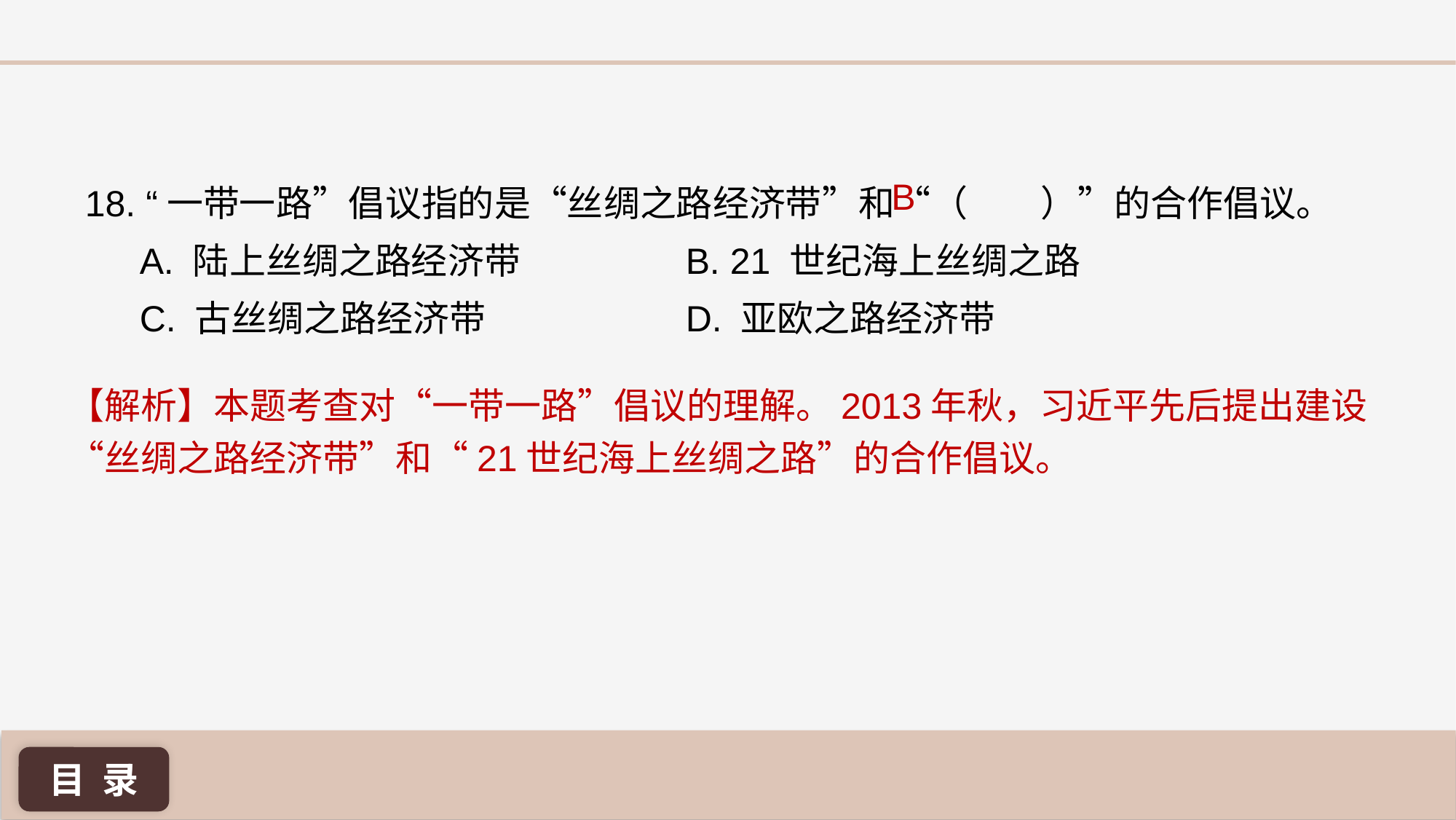

B
18. “一带一路”倡议指的是“丝绸之路经济带”和“（         ）”的合作倡议。
A. 陆上丝绸之路经济带 		B. 21 世纪海上丝绸之路
C. 古丝绸之路经济带 		D. 亚欧之路经济带
【解析】本题考查对“一带一路”倡议的理解。2013年秋，习近平先后提出建设“丝绸之路经济带”和“21世纪海上丝绸之路”的合作倡议。